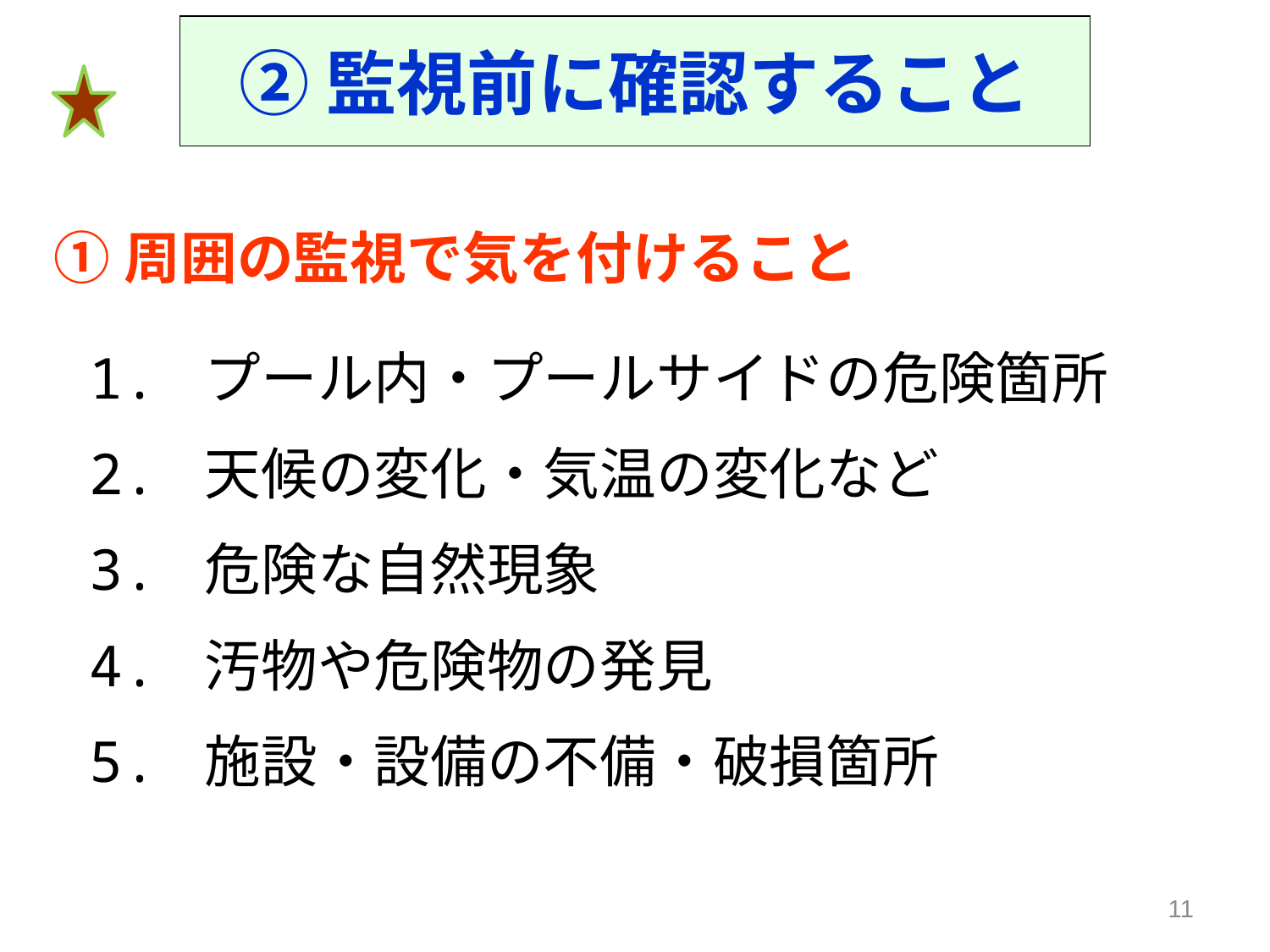

②監視前に確認すること

①周囲の監視で気を付けること
1. プール内・プールサイドの危険箇所
2. 天候の変化・気温の変化など
3. 危険な自然現象
4. 汚物や危険物の発見
5. 施設・設備の不備・破損箇所
11